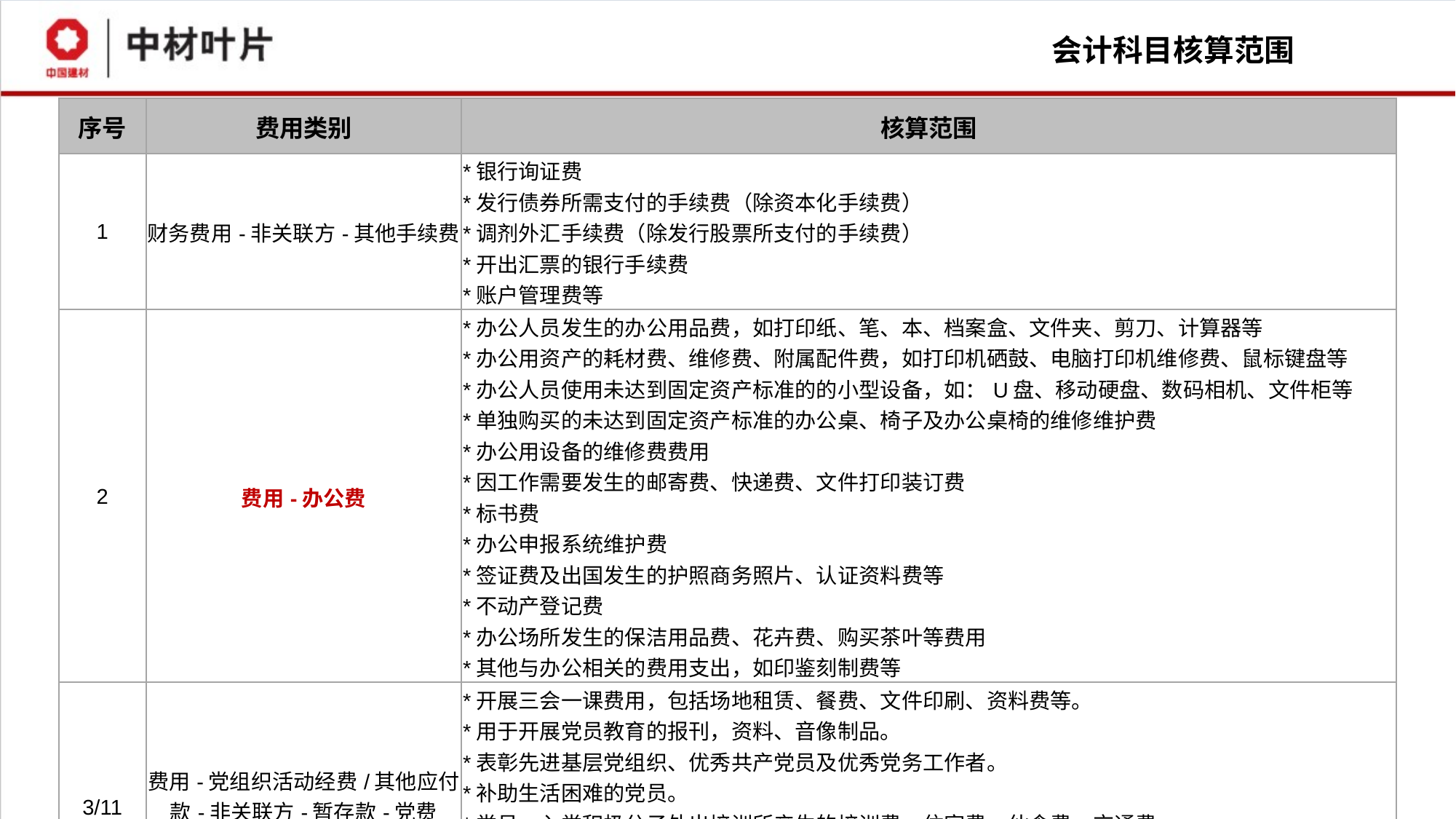

会计科目核算范围
| 序号 | 费用类别 | 核算范围 |
| --- | --- | --- |
| 1 | 财务费用-非关联方-其他手续费 | \*银行询证费 \*发行债券所需支付的手续费（除资本化手续费） \*调剂外汇手续费（除发行股票所支付的手续费） \*开出汇票的银行手续费 \*账户管理费等 |
| 2 | 费用-办公费 | \*办公人员发生的办公用品费，如打印纸、笔、本、档案盒、文件夹、剪刀、计算器等 \*办公用资产的耗材费、维修费、附属配件费，如打印机硒鼓、电脑打印机维修费、鼠标键盘等 \*办公人员使用未达到固定资产标准的的小型设备，如：U盘、移动硬盘、数码相机、文件柜等 \*单独购买的未达到固定资产标准的办公桌、椅子及办公桌椅的维修维护费 \*办公用设备的维修费费用 \*因工作需要发生的邮寄费、快递费、文件打印装订费 \*标书费 \*办公申报系统维护费 \*签证费及出国发生的护照商务照片、认证资料费等 \*不动产登记费 \*办公场所发生的保洁用品费、花卉费、购买茶叶等费用 \*其他与办公相关的费用支出，如印鉴刻制费等 |
| 3/11 | 费用-党组织活动经费/其他应付款-非关联方-暂存款-党费 | \*开展三会一课费用，包括场地租赁、餐费、文件印刷、资料费等。 \*用于开展党员教育的报刊，资料、音像制品。 \*表彰先进基层党组织、优秀共产党员及优秀党务工作者。 \*补助生活困难的党员。 \*党员、入党积极分子外出培训所产生的培训费、住宿费、伙食费、交通费。 \*编印党员教育培训教材和编制入党志愿书、党员组织关系介绍信、党员证明信、流动党员活动证、党费证、党员档案等所产生的工本费，以及购买党徽党旗等费用。 \*修缮、新建基层党组织活动场所及为活动场所配备必要设施等所产生的相关费用。 |